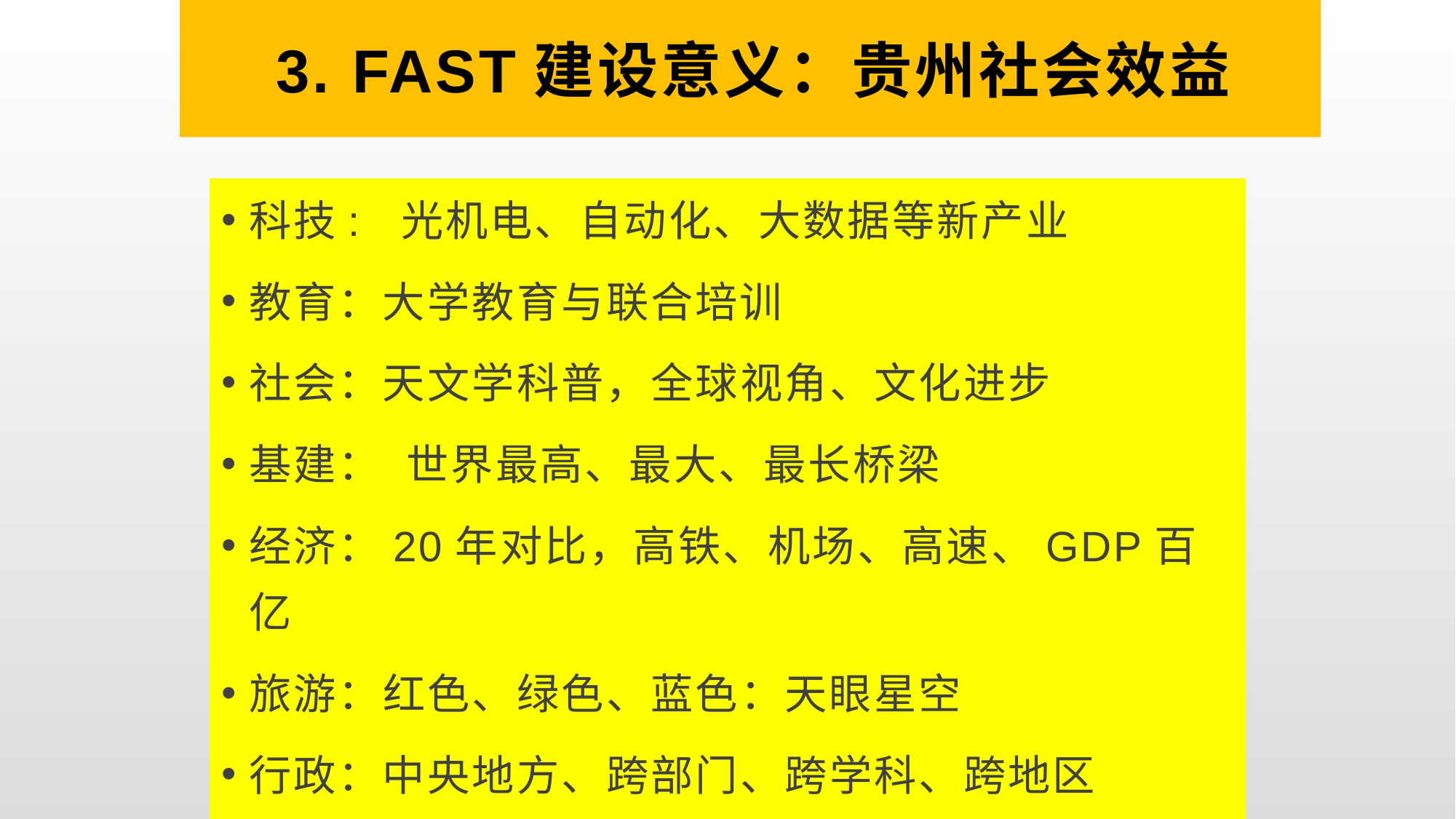

# 3. FAST建设意义：贵州社会效益
科技:  光机电、自动化、大数据等新产业
教育：大学教育与联合培训
社会：天文学科普，全球视角、文化进步
基建：  世界最高、最大、最长桥梁
经济：20年对比，高铁、机场、高速、GDP百亿
旅游：红色、绿色、蓝色：天眼星空
行政：中央地方、跨部门、跨学科、跨地区
贵州：一带一路新亮点，辐射东南亚新坐标